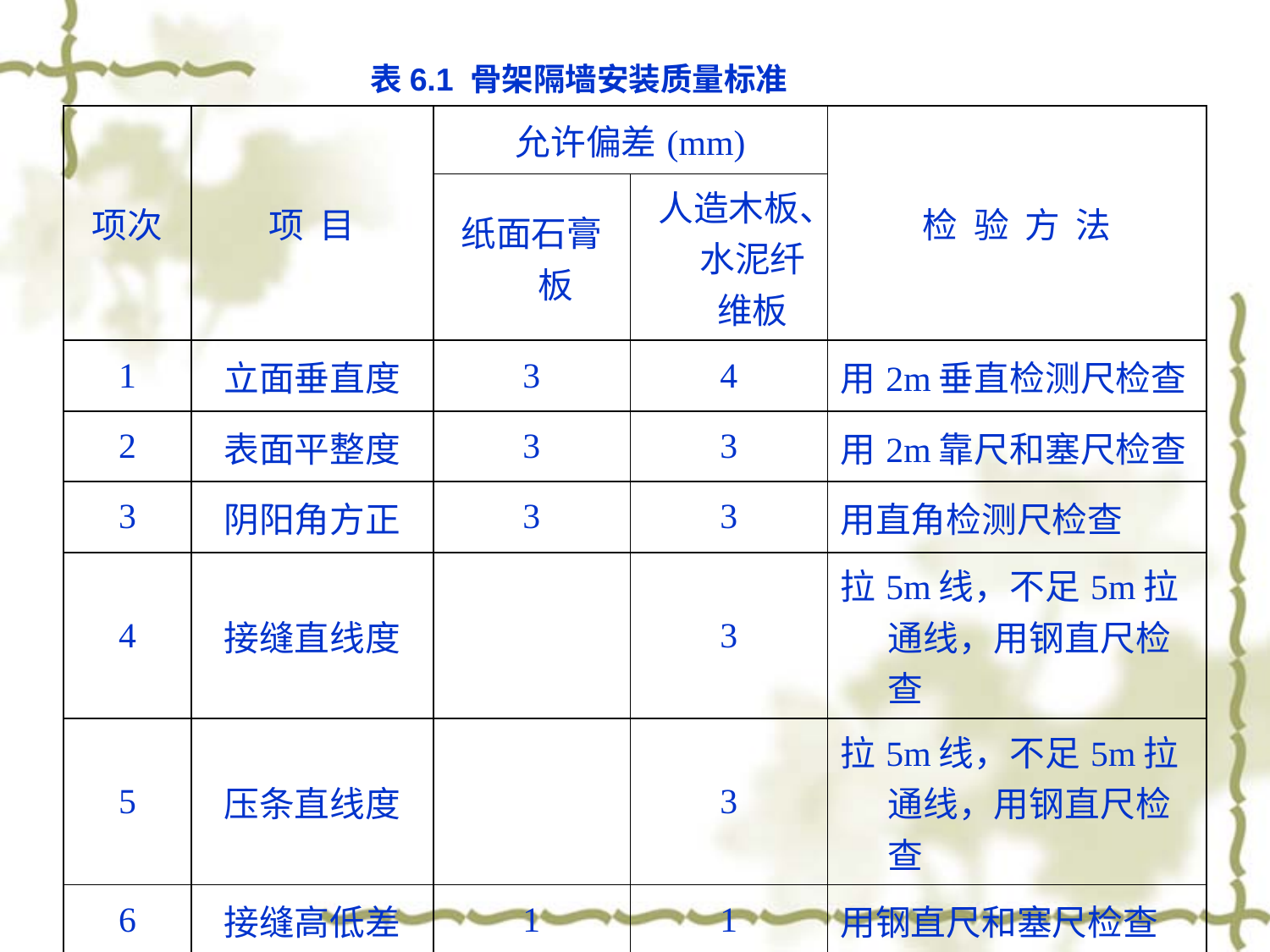

表6.1 骨架隔墙安装质量标准
| 项次 | 项  目 | 允许偏差(mm) |  | 检  验  方  法 |
| --- | --- | --- | --- | --- |
|  |  | 纸面石膏板 | 人造木板、水泥纤维板 |  |
| 1 | 立面垂直度 | 3 | 4 | 用2m垂直检测尺检查 |
| 2 | 表面平整度 | 3 | 3 | 用2m靠尺和塞尺检查 |
| 3 | 阴阳角方正 | 3 | 3 | 用直角检测尺检查 |
| 4 | 接缝直线度 |  | 3 | 拉5m线，不足5m拉通线，用钢直尺检查 |
| 5 | 压条直线度 |  | 3 | 拉5m线，不足5m拉通线，用钢直尺检查 |
| 6 | 接缝高低差 | 1 | 1 | 用钢直尺和塞尺检查 |